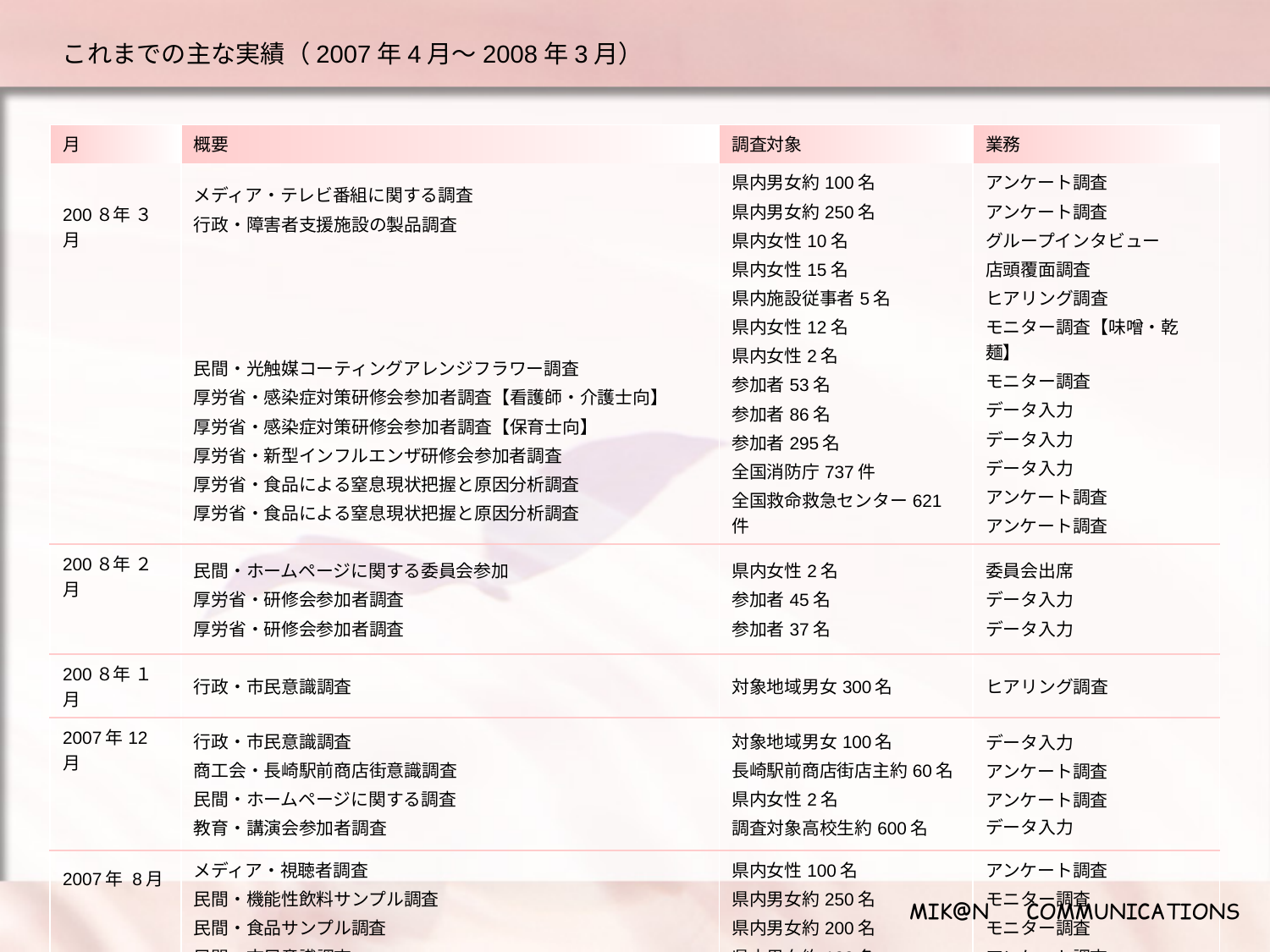

# これまでの主な実績（2007年4月～2008年3月）
| 月 | 概要 | 調査対象 | 業務 |
| --- | --- | --- | --- |
| 200８年 ３月 | メディア・テレビ番組に関する調査 行政・障害者支援施設の製品調査 　　　　 　　　　 　　　　 　　　　 民間・光触媒コーティングアレンジフラワー調査 厚労省・感染症対策研修会参加者調査【看護師・介護士向】 厚労省・感染症対策研修会参加者調査【保育士向】 厚労省・新型インフルエンザ研修会参加者調査 厚労省・食品による窒息現状把握と原因分析調査 厚労省・食品による窒息現状把握と原因分析調査 | 県内男女約100名 県内男女約250名 県内女性10名 県内女性15名 県内施設従事者5名 県内女性12名 県内女性2名 参加者53名 参加者86名 参加者295名 全国消防庁737件 全国救命救急センター621件 | アンケート調査 アンケート調査 グループインタビュー 店頭覆面調査 ヒアリング調査 モニター調査【味噌・乾麺】 モニター調査 データ入力 データ入力 データ入力 アンケート調査 アンケート調査 |
| 200８年 ２月 | 民間・ホームページに関する委員会参加 厚労省・研修会参加者調査 厚労省・研修会参加者調査 | 県内女性2名 参加者45名 参加者37名 | 委員会出席 データ入力 データ入力 |
| 200８年 １月 | 行政・市民意識調査 | 対象地域男女300名 | ヒアリング調査 |
| 2007年12月 | 行政・市民意識調査 商工会・長崎駅前商店街意識調査 民間・ホームページに関する調査 教育・講演会参加者調査 | 対象地域男女100名 長崎駅前商店街店主約60名 県内女性2名 調査対象高校生約600名 | データ入力 アンケート調査 アンケート調査 データ入力 |
| 2007年 8月 | メディア・視聴者調査 民間・機能性飲料サンプル調査 民間・食品サンプル調査 民間・市民意識調査 | 県内女性100名 県内男女約250名 県内男女約200名 県内男女約100名 | アンケート調査 モニター調査 モニター調査 アンケート調査 |
| 2007年 6月 | 行政・市民意識調査 | 対象地域住民約1,500名 | データ入力 |
| 2007年 4月 | 民間・テレビコマーシャルに関する調査 | 長崎市近郊女性10名 | グループインタビュー |
MIK@N 　COMMUNICATIONS